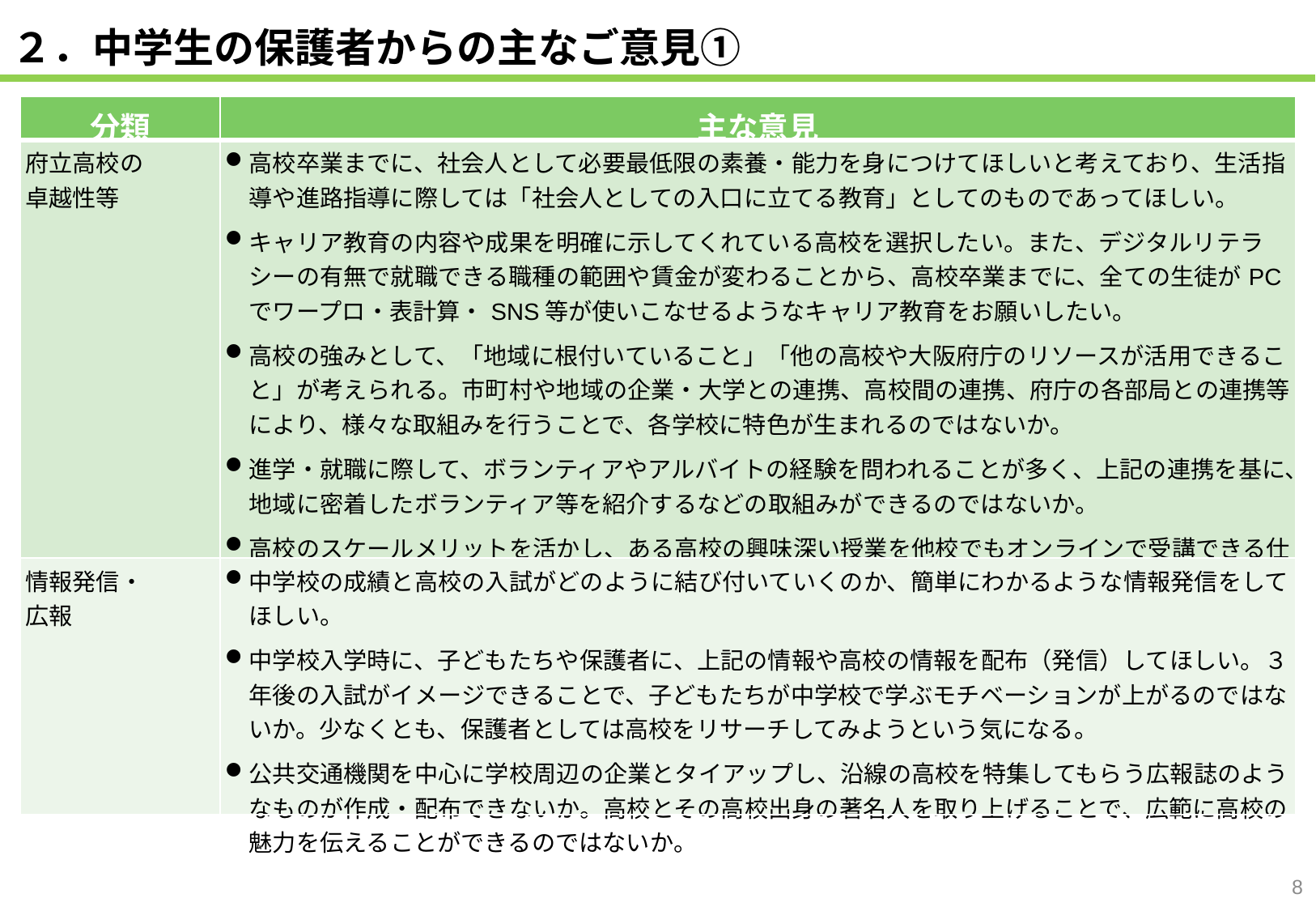

２．中学生の保護者からの主なご意見①
| 分類 | 主な意見 |
| --- | --- |
| 府立高校の 卓越性等 | 高校卒業までに、社会人として必要最低限の素養・能力を身につけてほしいと考えており、生活指導や進路指導に際しては「社会人としての入口に立てる教育」としてのものであってほしい。 キャリア教育の内容や成果を明確に示してくれている高校を選択したい。また、デジタルリテラシーの有無で就職できる職種の範囲や賃金が変わることから、高校卒業までに、全ての生徒がPCでワープロ・表計算・SNS等が使いこなせるようなキャリア教育をお願いしたい。 高校の強みとして、「地域に根付いていること」「他の高校や大阪府庁のリソースが活用できること」が考えられる。市町村や地域の企業・大学との連携、高校間の連携、府庁の各部局との連携等により、様々な取組みを行うことで、各学校に特色が生まれるのではないか。 進学・就職に際して、ボランティアやアルバイトの経験を問われることが多く、上記の連携を基に、地域に密着したボランティア等を紹介するなどの取組みができるのではないか。 高校のスケールメリットを活かし、ある高校の興味深い授業を他校でもオンラインで受講できる仕組みを作れないか。また、複数の学校で商品の企画・開発（収穫）・販売・収益管理等を行うことで、「働くイメージの構築」「コミュニケーション力の向上」を図ることができるのではないか。 |
| 情報発信・ 広報 | 中学校の成績と高校の入試がどのように結び付いていくのか、簡単にわかるような情報発信をしてほしい。 中学校入学時に、子どもたちや保護者に、上記の情報や高校の情報を配布（発信）してほしい。３年後の入試がイメージできることで、子どもたちが中学校で学ぶモチベーションが上がるのではないか。少なくとも、保護者としては高校をリサーチしてみようという気になる。 公共交通機関を中心に学校周辺の企業とタイアップし、沿線の高校を特集してもらう広報誌のようなものが作成・配布できないか。高校とその高校出身の著名人を取り上げることで、広範に高校の魅力を伝えることができるのではないか。 |
8